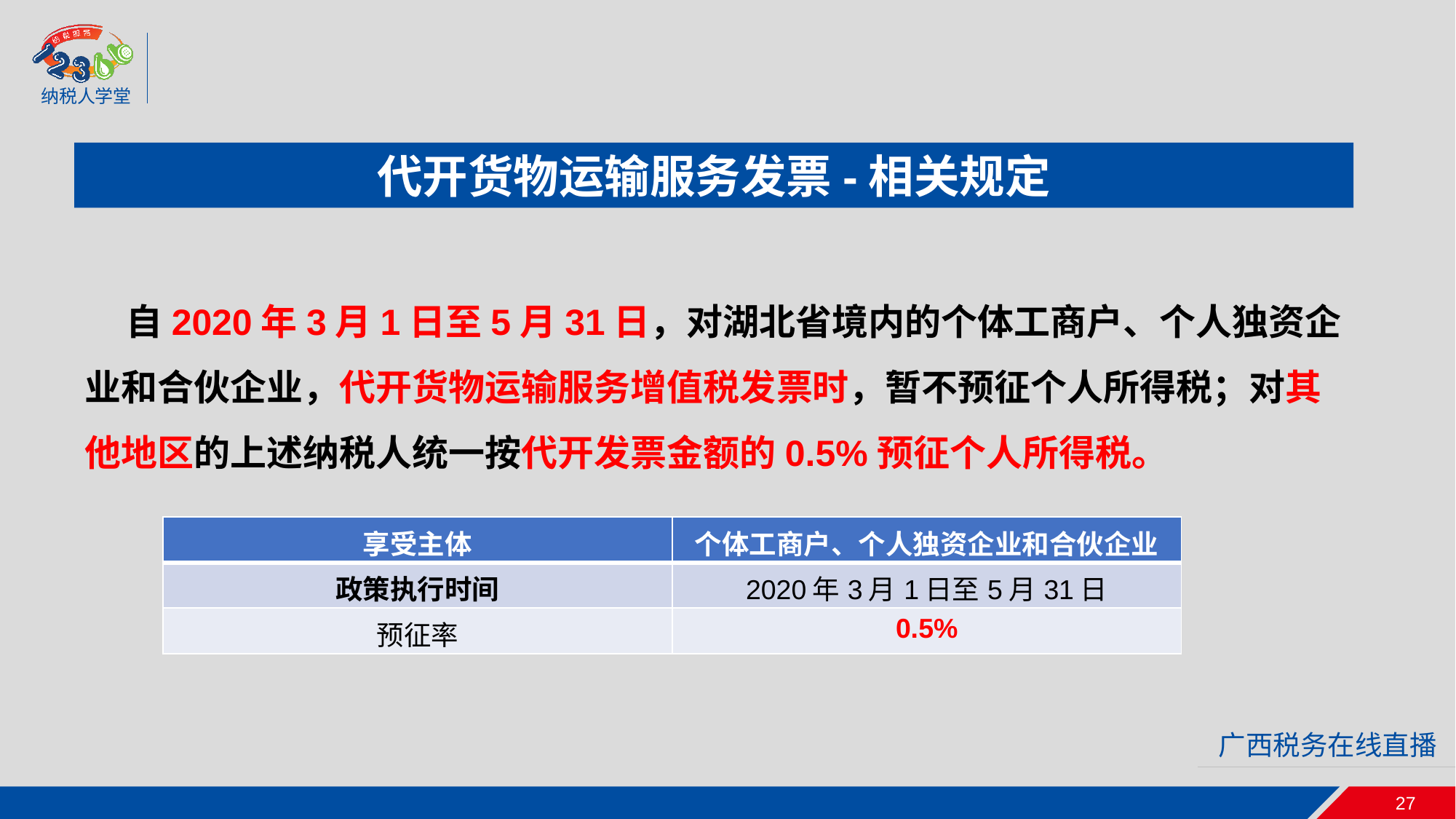

代开货物运输服务发票-相关规定

    自2020年3月1日至5月31日，对湖北省境内的个体工商户、个人独资企业和合伙企业，代开货物运输服务增值税发票时，暂不预征个人所得税；对其他地区的上述纳税人统一按代开发票金额的0.5%预征个人所得税。

| 享受主体 | 个体工商户、个人独资企业和合伙企业 |
| --- | --- |
| 政策执行时间 | 2020年3月1日至5月31日 |
| 预征率 | 0.5% |